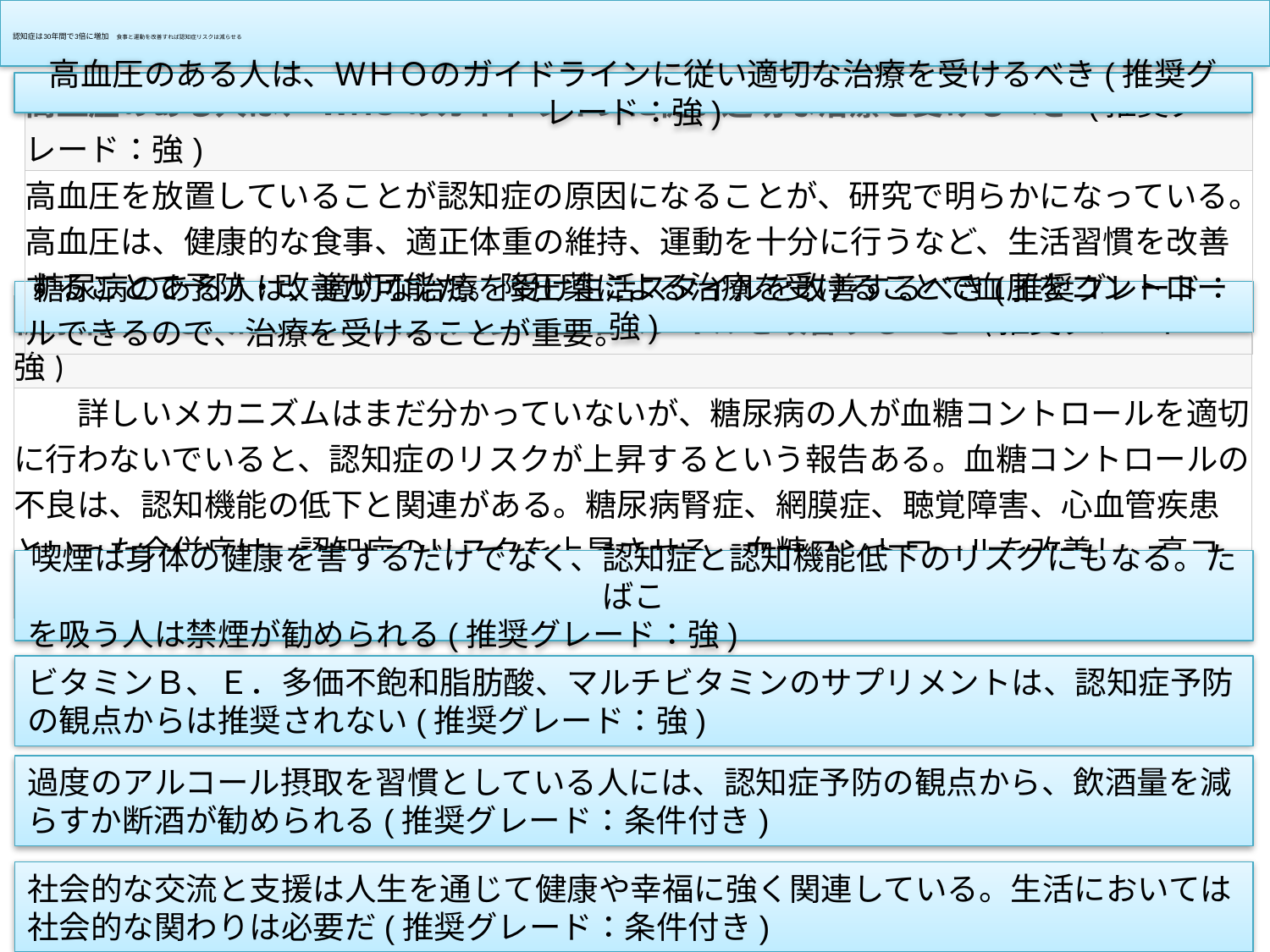

# 認知症は30年間で3倍に増加　食事と運動を改善すれば認知症リスクは減らせる

高血圧のある人は、ＷＨＯのガイドラインに従い適切な治療を受けるべき(推奨グレード：強)

| 高血圧のある人は、WHOのガイドラインに従い適切な治療を受けるべき (推奨グレード：強) |
| --- |
| 高血圧を放置していることが認知症の原因になることが、研究で明らかになっている。高血圧は、健康的な食事、適正体重の維持、運動を十分に行うなど、生活習慣を改善することで予防・改善が可能だ。降圧薬による治療を受けることで血圧をコントロールできるので、治療を受けることが重要。 |

糖尿病のある人は、適切な治療を受け生活スタイルを改善するべき(推奨グレード：強)

| 糖尿病のある人は、適切な治療を受け生活スタイルを改善するべき (推奨グレード：強) |
| --- |
| 詳しいメカニズムはまだ分かっていないが、糖尿病の人が血糖コントロールを適切に行わないでいると、認知症のリスクが上昇するという報告ある。血糖コントロールの不良は、認知機能の低下と関連がある。糖尿病腎症、網膜症、聴覚障害、心血管疾患といった合併症は、認知症のリスクを上昇させる。血糖コントロールを改善し、高コレステロールと高血圧を治療すれば、認知症のリスクが低下する可能性がある。 |

喫煙は身体の健康を害するだけでなく、認知症と認知機能低下のリスクにもなる。たばこ
を吸う人は禁煙が勧められる(推奨グレード：強)

ビタミンＢ、Ｅ．多価不飽和脂肪酸、マルチビタミンのサプリメントは、認知症予防の観点からは推奨されない(推奨グレード：強)

過度のアルコール摂取を習慣としている人には、認知症予防の観点から、飲酒量を減らすか断酒が勧められる(推奨グレード：条件付き)

社会的な交流と支援は人生を通じて健康や幸福に強く関連している。生活においては社会的な関わりは必要だ(推奨グレード：条件付き)